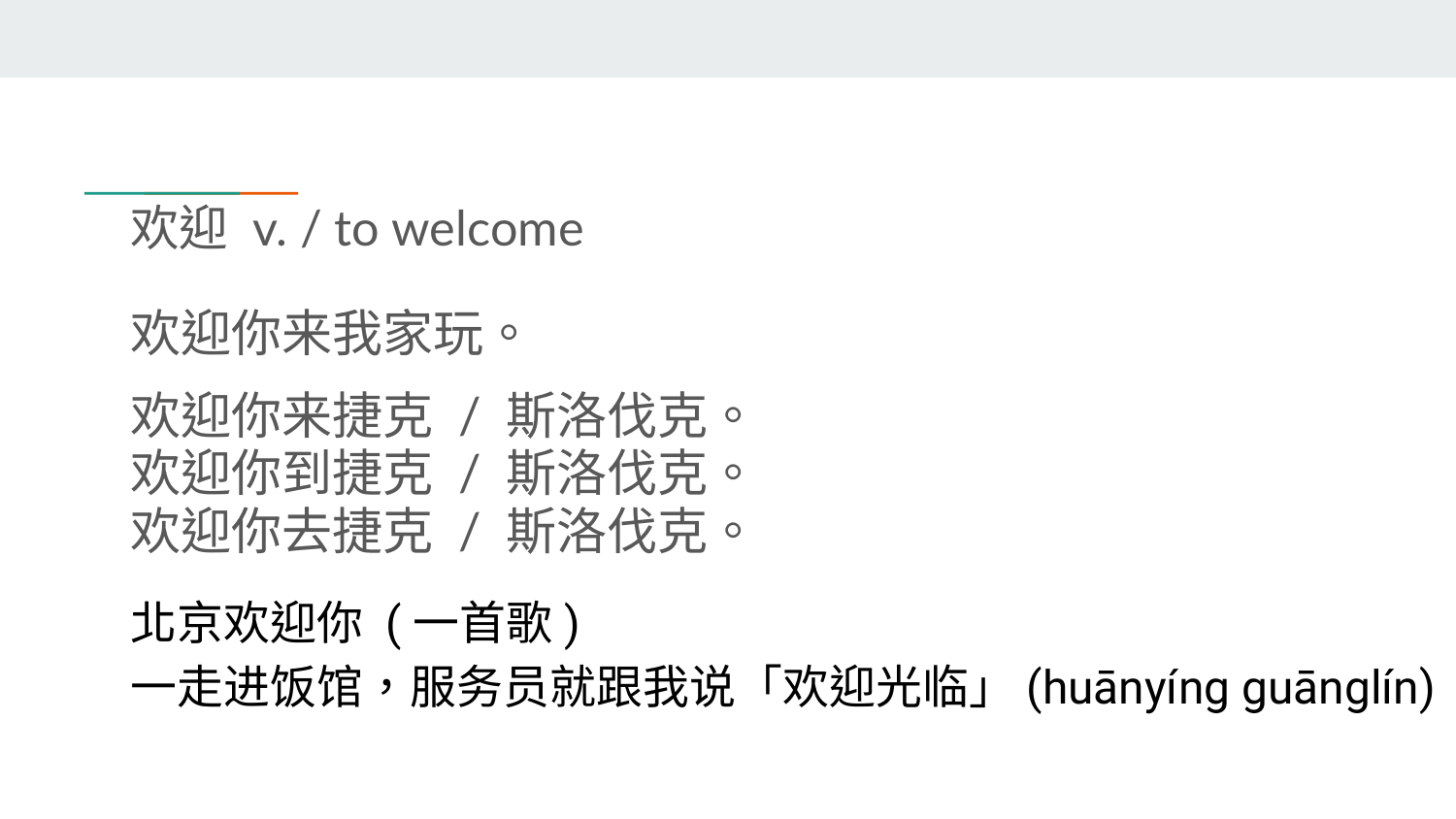

# 欢迎 v. / to welcome

欢迎你来我家玩。
欢迎你来捷克 / 斯洛伐克。
欢迎你到捷克 / 斯洛伐克。
欢迎你去捷克 / 斯洛伐克。
北京欢迎你 (一首歌)
一走进饭馆，服务员就跟我说「欢迎光临」(huānyíng guānglín)